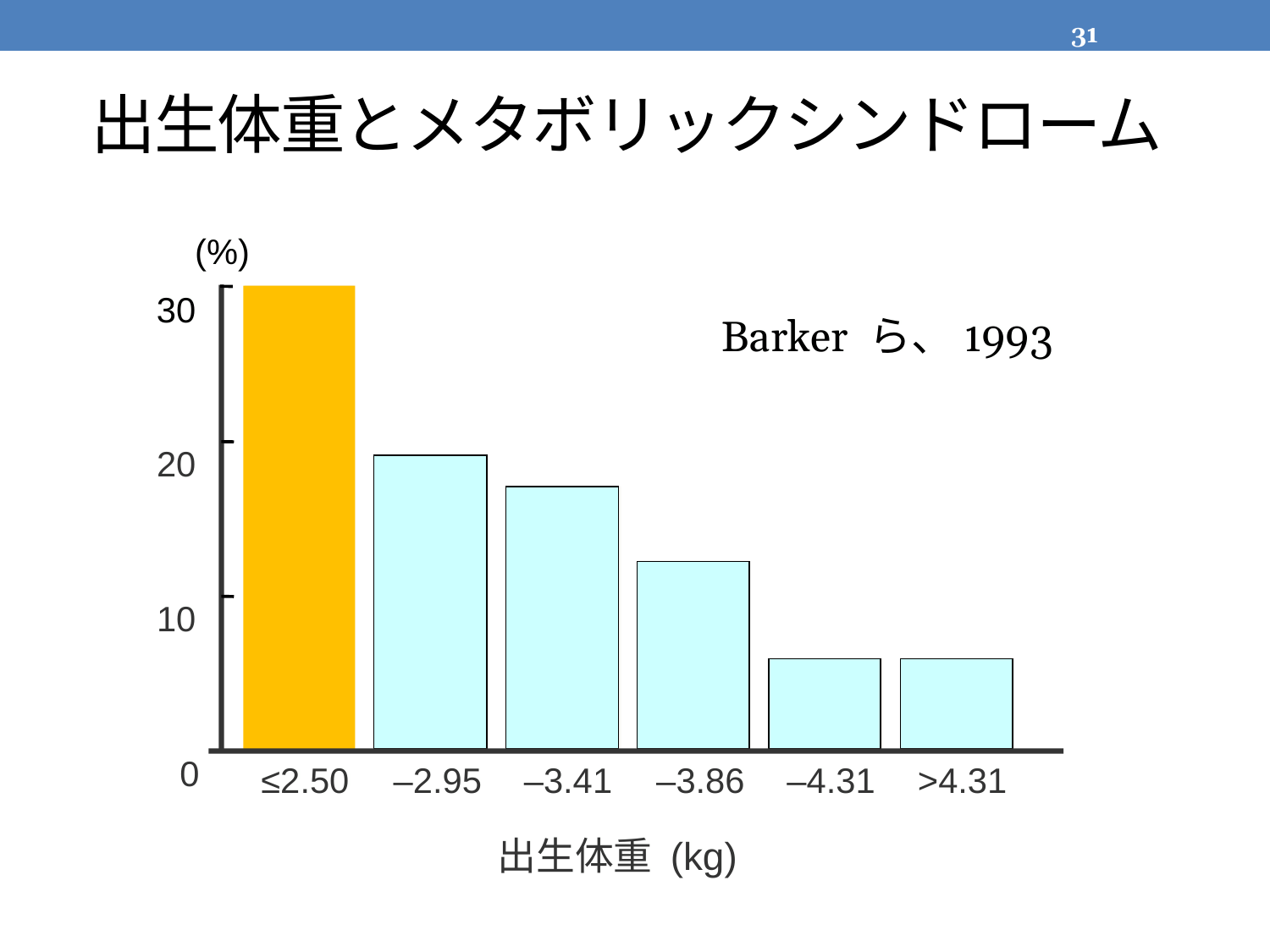

31
# 出生体重とメタボリックシンドローム
(%)
30

Barker ら、1993

20

10

0
≤2.50
–2.95
–3.41
–3.86
–4.31
>4.31

出生体重 (kg)